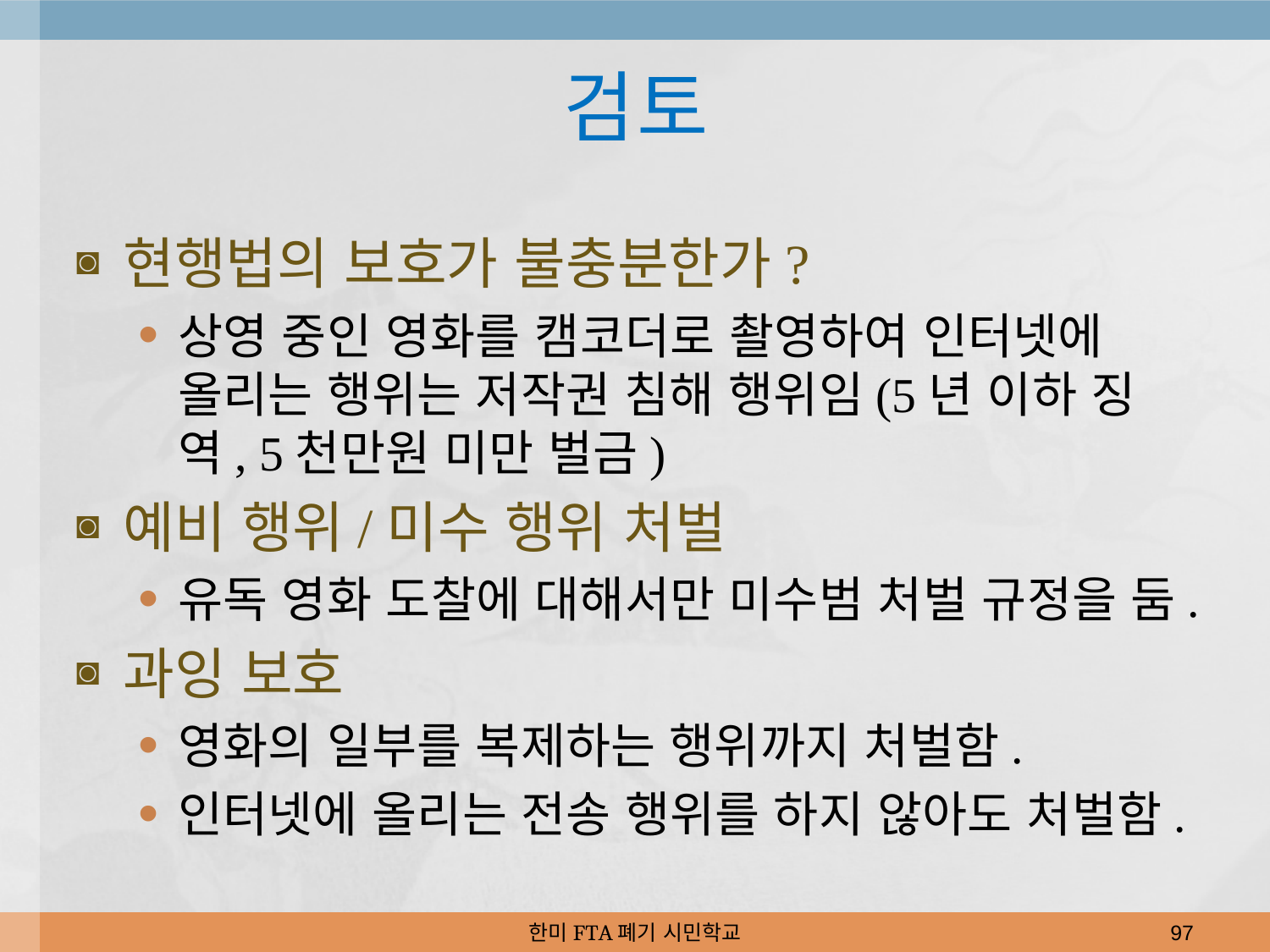

# 검토
현행법의 보호가 불충분한가?
상영 중인 영화를 캠코더로 촬영하여 인터넷에 올리는 행위는 저작권 침해 행위임(5년 이하 징역, 5천만원 미만 벌금)
예비 행위/미수 행위 처벌
유독 영화 도찰에 대해서만 미수범 처벌 규정을 둠.
과잉 보호
영화의 일부를 복제하는 행위까지 처벌함.
인터넷에 올리는 전송 행위를 하지 않아도 처벌함.

한미FTA폐기 시민학교
97